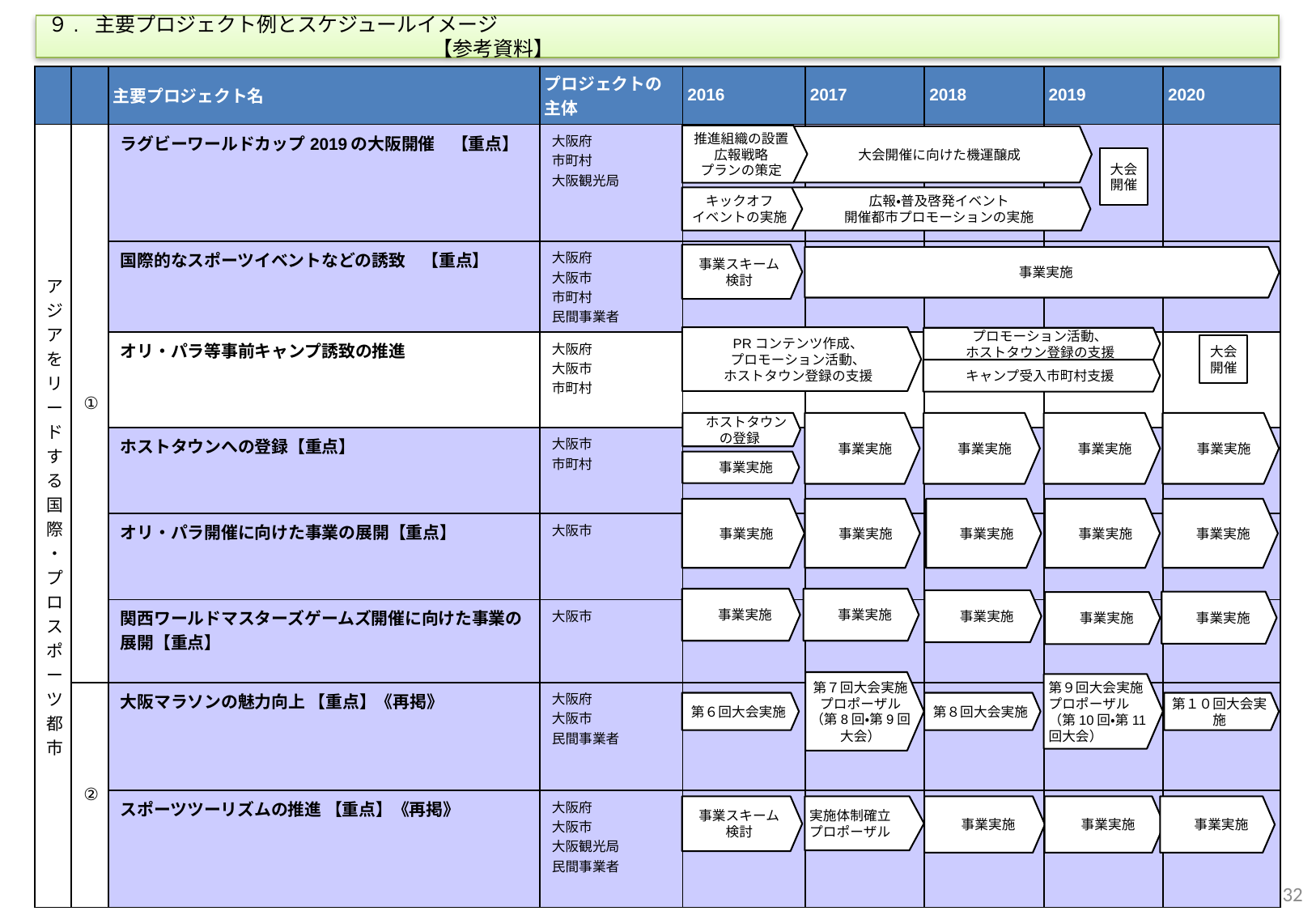

９.  主要プロジェクト例とスケジュールイメージ　　　　　　　　　　　　　　　　　　　　　　　　　　　　　　　　　　　　　　　　　　　　　　　　　　　　　　　　【参考資料】
|  |  | 主要プロジェクト名 | プロジェクトの主体 | 2016 | 2017 | 2018 | 2019 | 2020 |
| --- | --- | --- | --- | --- | --- | --- | --- | --- |
| アジアをリードする国際・プロスポーツ都市 | ① | ラグビーワールドカップ2019の大阪開催　【重点】 | 大阪府 市町村 大阪観光局 |  |  |  |  |  |
|  |  | 国際的なスポーツイベントなどの誘致　【重点】 | 大阪府 大阪市 市町村 民間事業者 |  |  |  |  |  |
|  |  | オリ・パラ等事前キャンプ誘致の推進 | 大阪府 大阪市 市町村 |  |  |  |  |  |
|  |  | ホストタウンへの登録【重点】 | 大阪市 市町村 |  |  |  |  |  |
|  |  | オリ・パラ開催に向けた事業の展開【重点】 | 大阪市 |  |  |  |  |  |
|  |  | 関西ワールドマスターズゲームズ開催に向けた事業の展開【重点】 | 大阪市 |  |  |  |  |  |
|  | ② | 大阪マラソンの魅力向上 【重点】《再掲》 | 大阪府 大阪市 民間事業者 |  |  |  |  |  |
|  |  | スポーツツーリズムの推進 【重点】《再掲》 | 大阪府 大阪市 大阪観光局 民間事業者 |  |  |  |  |  |
推進組織の設置
広報戦略
プランの策定
大会開催に向けた機運醸成
大会
開催
キックオフ
イベントの実施
広報・普及啓発イベント
開催都市プロモーションの実施
事業スキーム
検討
　事業実施
PRコンテンツ作成、
プロモーション活動、
ホストタウン登録の支援
プロモーション活動、
ホストタウン登録の支援
大会
開催
キャンプ受入市町村支援
　ホストタウンの登録
　事業実施
　事業実施
　事業実施
　事業実施
　事業実施
　事業実施
　事業実施
　事業実施
　事業実施
　事業実施
　事業実施
　事業実施
　事業実施
　事業実施
　事業実施
第７回大会実施
プロポーザル（第8回・第9回大会）
第９回大会実施
プロポーザル
（第10回・第11回大会）
第６回大会実施
第８回大会実施
第１０回大会実施
事業スキーム
検討
実施体制確立
プロポーザル
　事業実施
　事業実施
　事業実施
32